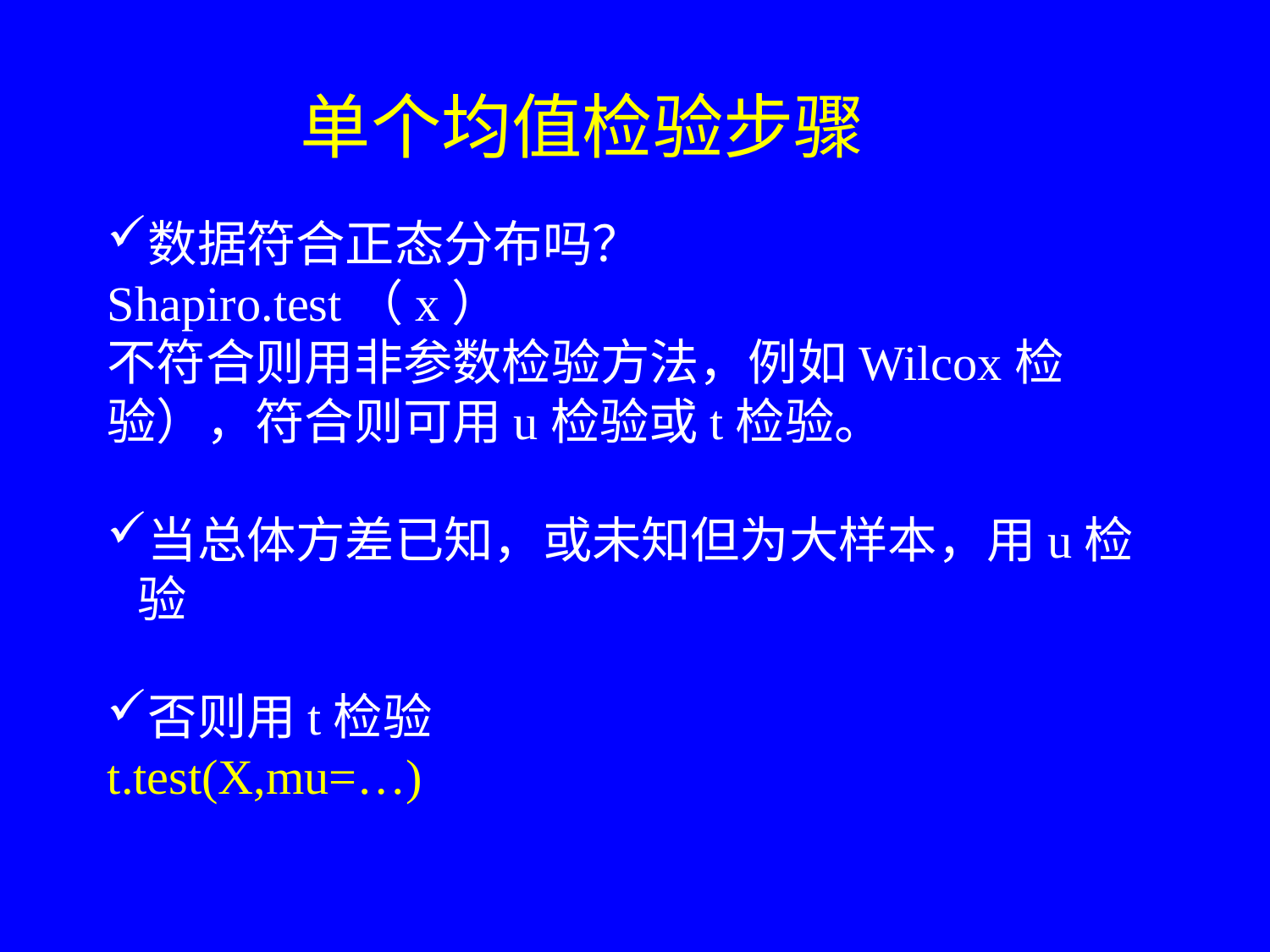

单个均值检验步骤
数据符合正态分布吗？
Shapiro.test（x）
不符合则用非参数检验方法，例如Wilcox检验），符合则可用u检验或t检验。

当总体方差已知，或未知但为大样本，用u检验

否则用t检验
t.test(X,mu=…)